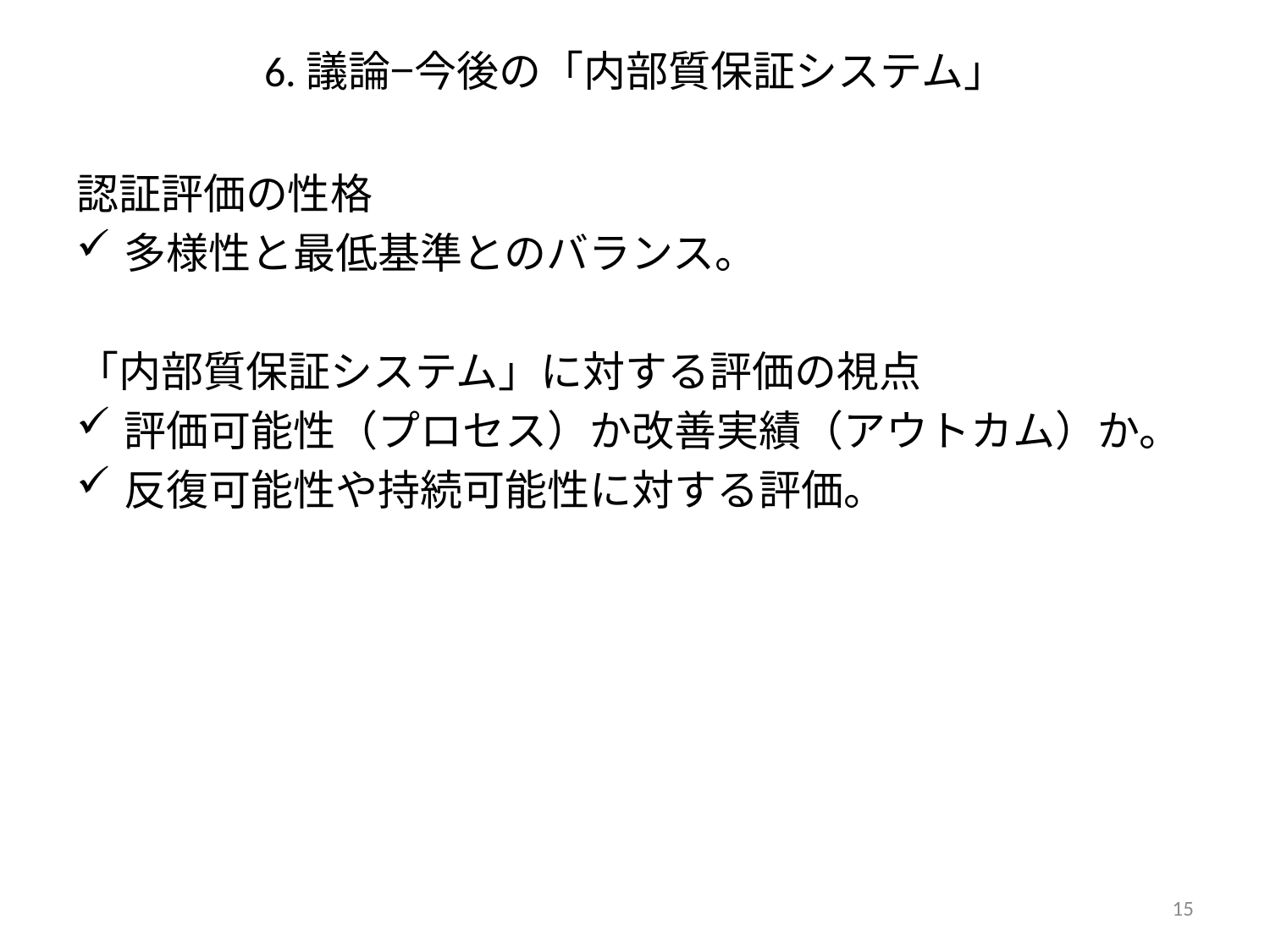

6.議論−今後の「内部質保証システム」

認証評価の性格
多様性と最低基準とのバランス。

「内部質保証システム」に対する評価の視点
評価可能性（プロセス）か改善実績（アウトカム）か。
反復可能性や持続可能性に対する評価。

15